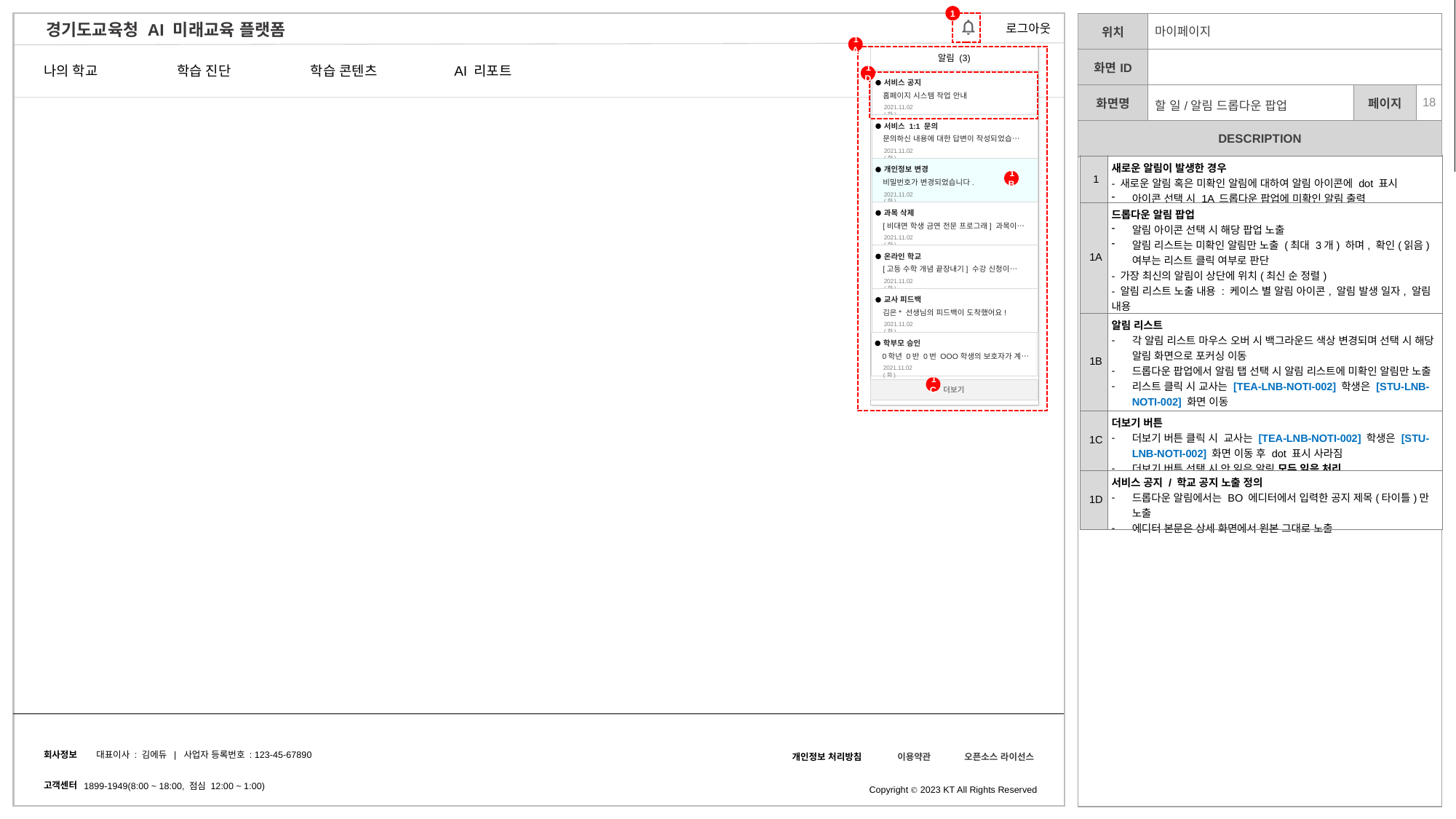

| Ver | Description |
| --- | --- |
| 2.0.7 | <1-1> 할 일 탭 삭제 |
| 2.0.8 | <1B>,<1C> 내용 추가 |
| 2.0.9 | <1> , <1B> , <1C> 내용 수정 |
| 2.0.10 | <1B> 디스크립션 보충 |
| 2.0.11 | <1>,<1A> 디스크립션 보충 |
| 2.3.11 | <2> 서비스 공지 / 학교 공지 노출 정의 추가 |
| 2.3.12 | <2> → <1D> 넘버링 수정 |
1

|  | 마이페이지 |  |  |
| --- | --- | --- | --- |
|  |  |  |  |
|  | 할 일/알림 드롭다운 팝업 |  |  |
1A

알림 (3)

1D

서비스 공지

홈페이지 시스템 작업 안내
2021.11.02 (화)

서비스 1:1 문의

문의하신 내용에 대한 답변이 작성되었습…
2021.11.02 (화)
| 1 | 새로운 알림이 발생한 경우 - 새로운 알림 혹은 미확인 알림에 대하여 알림 아이콘에 dot 표시 아이콘 선택 시 1A 드롭다운 팝업에 미확인 알림 출력 |
| --- | --- |
| 1A | 드롭다운 알림 팝업 알림 아이콘 선택 시 해당 팝업 노출 알림 리스트는 미확인 알림만 노출 (최대 3개) 하며, 확인(읽음) 여부는 리스트 클릭 여부로 판단 - 가장 최신의 알림이 상단에 위치(최신 순 정렬) - 알림 리스트 노출 내용 : 케이스 별 알림 아이콘, 알림 발생 일자, 알림 내용 > 알림 내용은 길어질 경우 … 처리 |
| 1B | 알림 리스트 각 알림 리스트 마우스 오버 시 백그라운드 색상 변경되며 선택 시 해당 알림 화면으로 포커싱 이동 드롭다운 팝업에서 알림 탭 선택 시 알림 리스트에 미확인 알림만 노출 리스트 클릭 시 교사는 [TEA-LNB-NOTI-002] 학생은 [STU-LNB-NOTI-002] 화면 이동 리스트 클릭 시 알림 1개 읽음 처리 |
| 1C | 더보기 버튼 더보기 버튼 클릭 시 교사는 [TEA-LNB-NOTI-002] 학생은 [STU-LNB-NOTI-002] 화면 이동 후 dot 표시 사라짐 더보기 버튼 선택 시 안 읽은 알림 모두 읽음 처리 |
| 1D | 서비스 공지 / 학교 공지 노출 정의 드롭다운 알림에서는 BO 에디터에서 입력한 공지 제목(타이틀)만 노출 에디터 본문은 상세 화면에서 원본 그대로 노출 |

개인정보 변경

비밀번호가 변경되었습니다.
2021.11.02 (화)
1B

과목 삭제

[비대면 학생 금연 전문 프로그래] 과목이…
2021.11.02 (화)

온라인 학교

[고등 수학 개념 끝장내기] 수강 신청이…
2021.11.02 (화)

교사 피드백

김은* 선생님의 피드백이 도착했어요!
2021.11.02 (화)

학부모 승인

0학년 0반 0번 OOO학생의 보호자가 계…
2021.11.02 (화)
1C
더보기
회사정보
대표이사 : 김에듀  |  사업자 등록번호 : 123-45-67890
개인정보 처리방침
이용약관
오픈소스 라이선스
고객센터
1899-1949(8:00 ~ 18:00, 점심 12:00 ~ 1:00)
Copyright Ⓒ 2023 KT All Rights Reserved